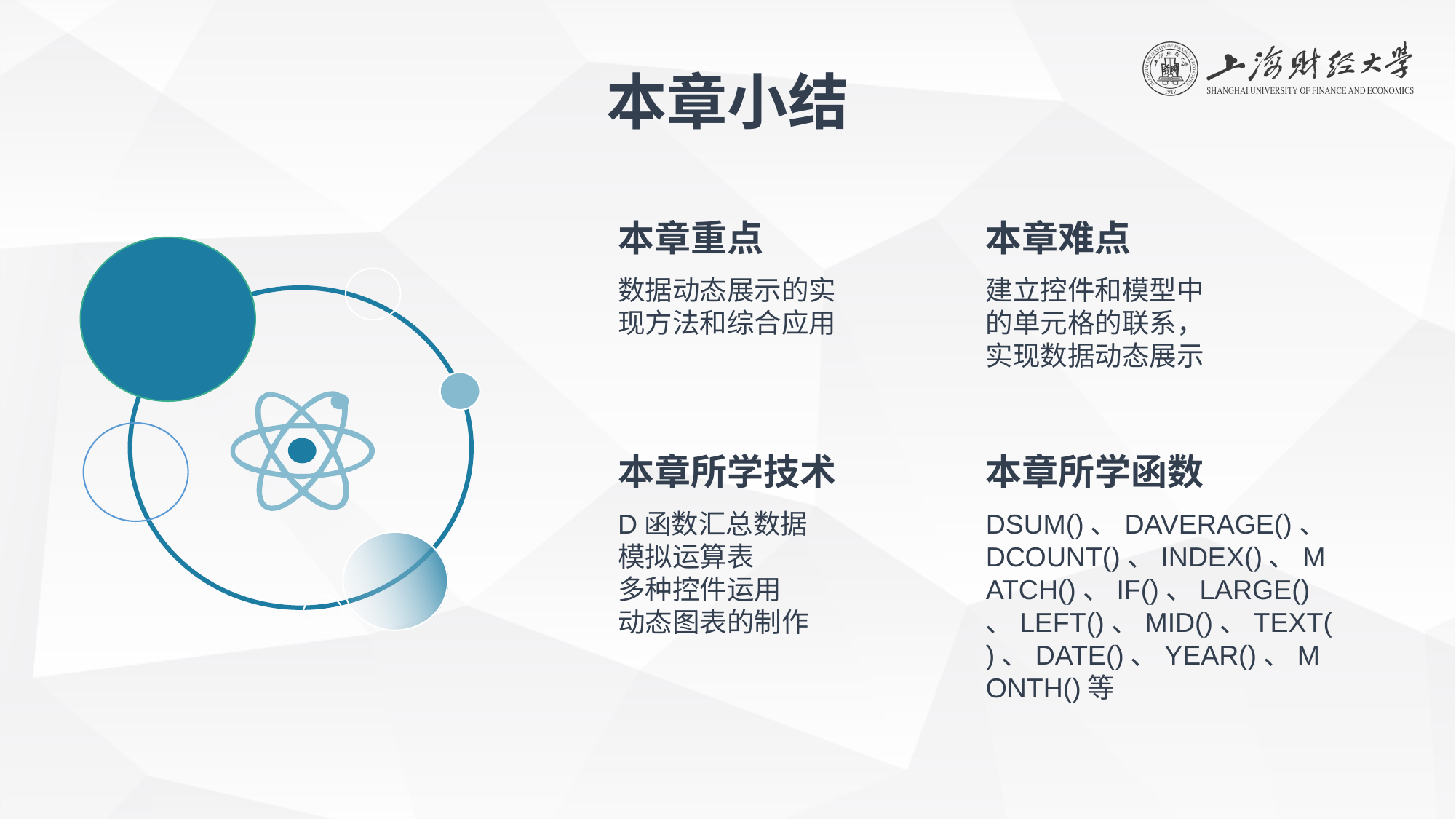

本章小结
本章难点
本章重点

数据动态展示的实现方法和综合应用
建立控件和模型中的单元格的联系，实现数据动态展示
本章所学技术
本章所学函数
D函数汇总数据
模拟运算表
多种控件运用
动态图表的制作
DSUM()、DAVERAGE()、 DCOUNT()、INDEX()、MATCH()、IF()、LARGE()、LEFT()、MID()、TEXT()、DATE()、YEAR()、MONTH()等